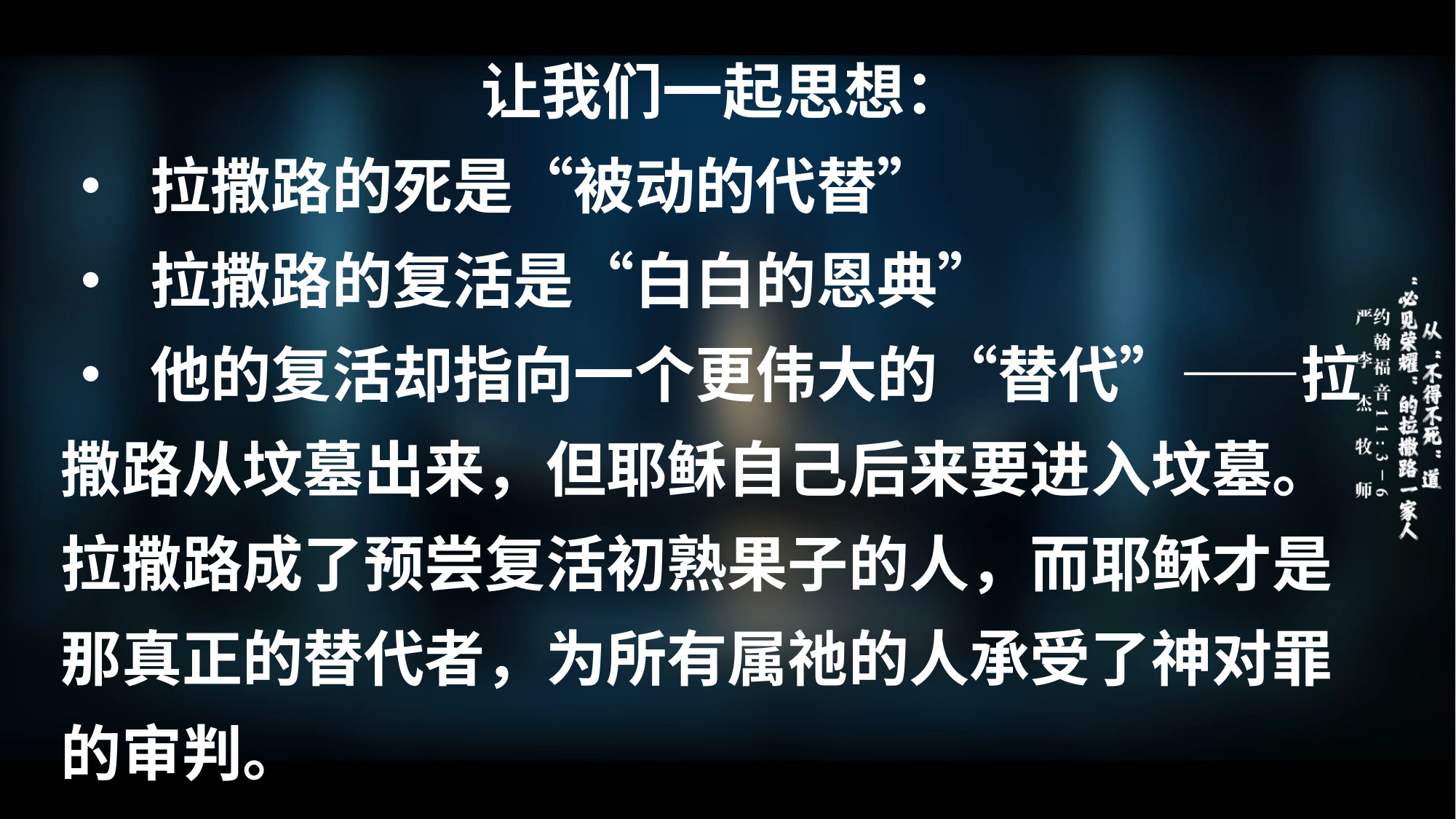

让我们一起思想：
• 拉撒路的死是“被动的代替”
• 拉撒路的复活是“白白的恩典”
• 他的复活却指向一个更伟大的“替代”——拉撒路从坟墓出来，但耶稣自己后来要进入坟墓。拉撒路成了预尝复活初熟果子的人，而耶稣才是那真正的替代者，为所有属祂的人承受了神对罪的审判。